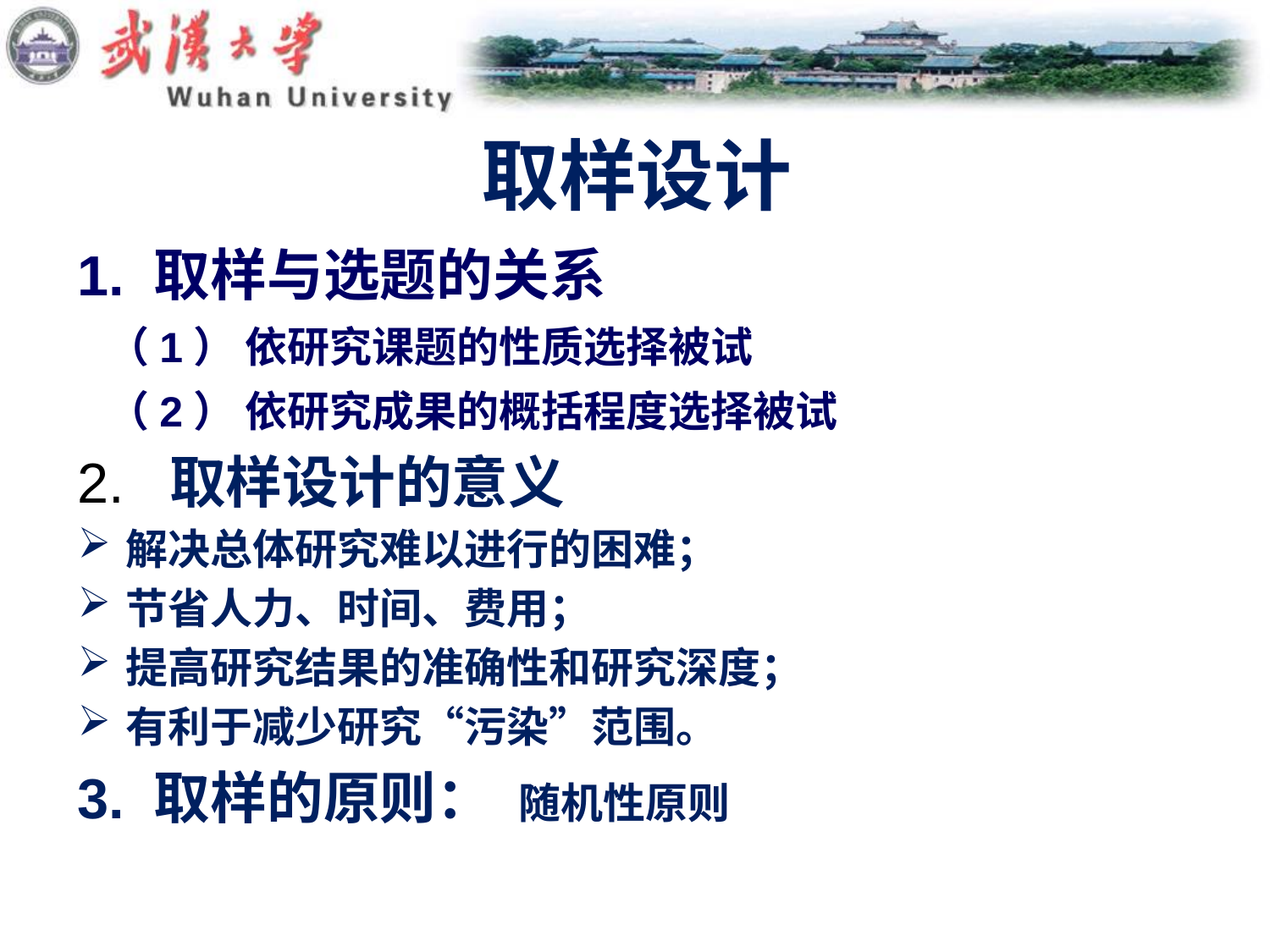

# 取样设计
1. 取样与选题的关系
  （1） 依研究课题的性质选择被试
  （2） 依研究成果的概括程度选择被试
2.  取样设计的意义
解决总体研究难以进行的困难；
节省人力、时间、费用；
提高研究结果的准确性和研究深度；
有利于减少研究“污染”范围。
3. 取样的原则：  随机性原则